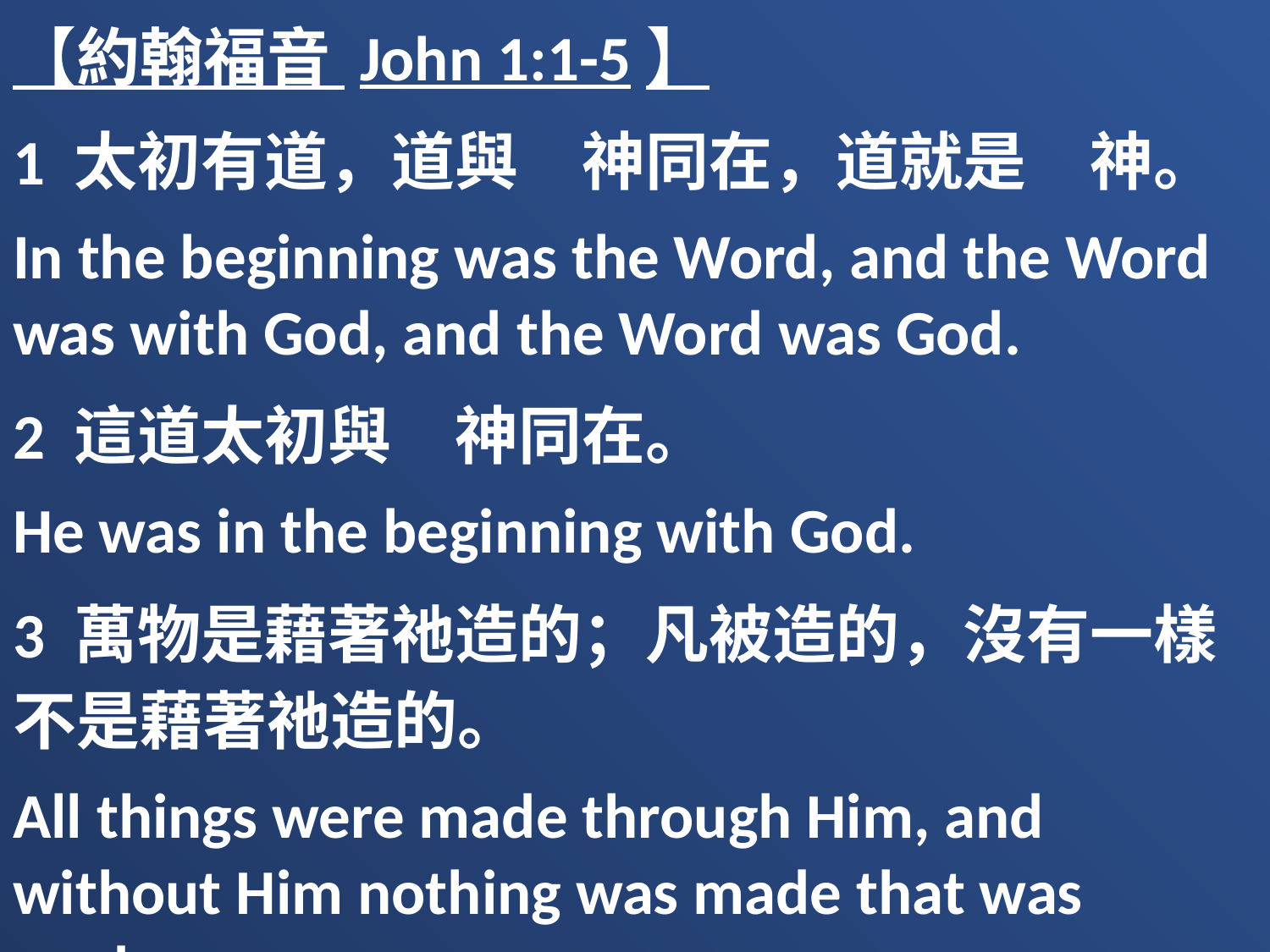

【約翰福音 John 1:1-5】
1 太初有道，道與　神同在，道就是　神。
In the beginning was the Word, and the Word was with God, and the Word was God.
2 這道太初與　神同在。
He was in the beginning with God.
3 萬物是藉著祂造的；凡被造的，沒有一樣不是藉著祂造的。
All things were made through Him, and without Him nothing was made that was made.